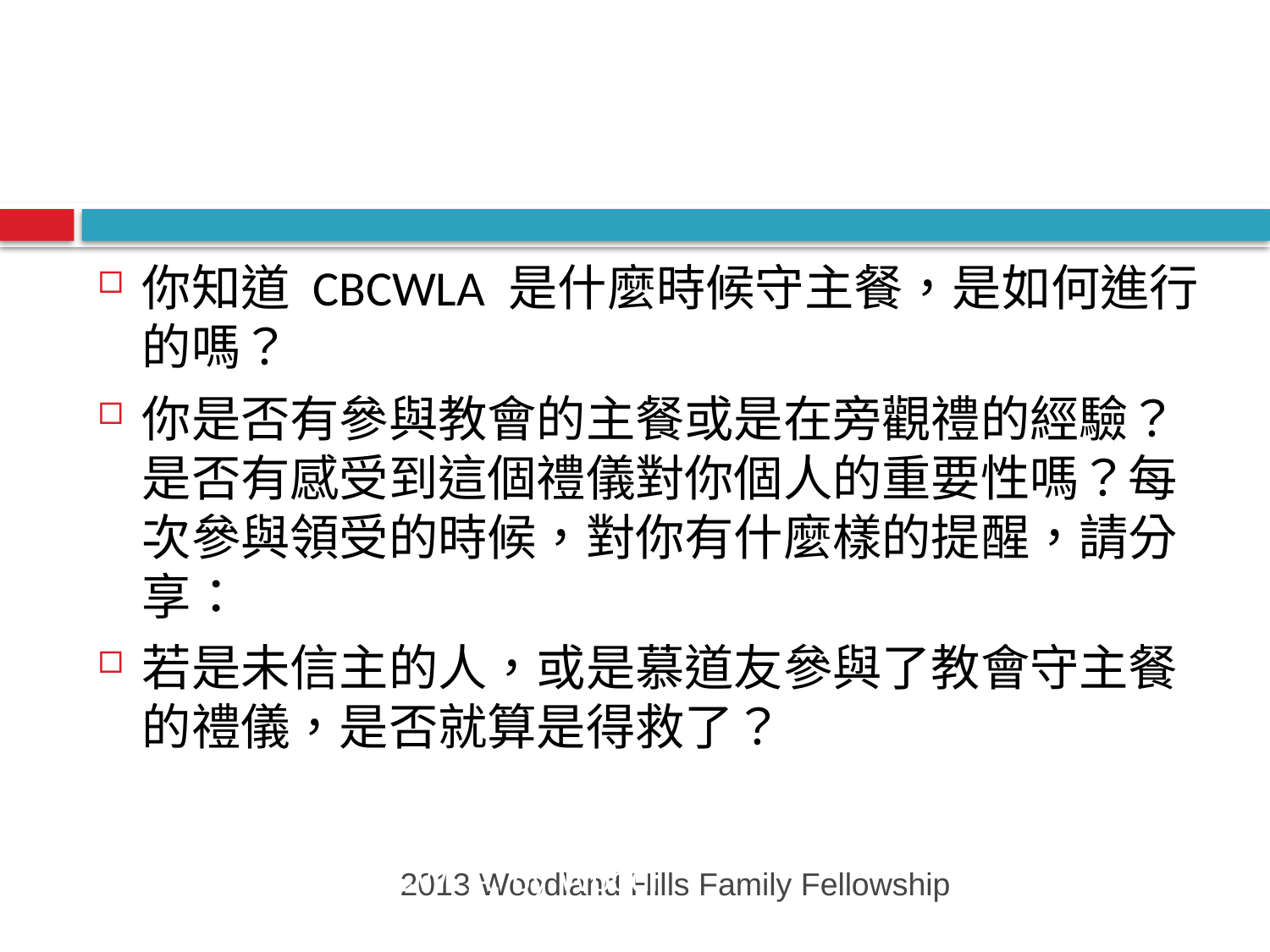

#
你知道 CBCWLA 是什麼時候守主餐，是如何進行的嗎？
你是否有參與教會的主餐或是在旁觀禮的經驗？是否有感受到這個禮儀對你個人的重要性嗎？每次參與領受的時候，對你有什麼樣的提醒，請分享：
若是未信主的人，或是慕道友參與了教會守主餐的禮儀，是否就算是得救了？

CBCWLA, by Woodl
and Hills Family Fellowship
2013 Woodland Hills Family Fellowship